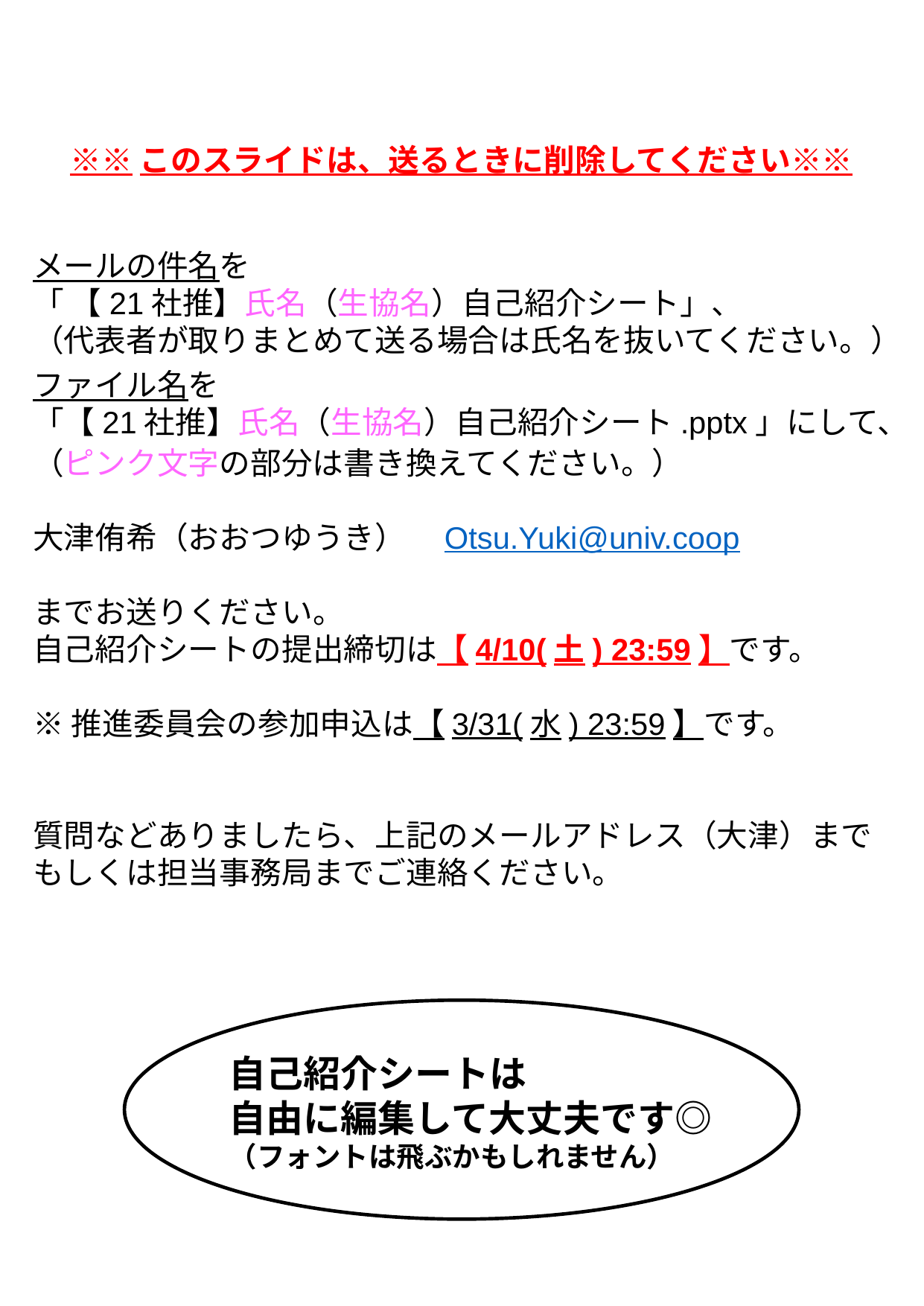

※※このスライドは、送るときに削除してください※※
メールの件名を
「 【21社推】氏名（生協名）自己紹介シート」、
（代表者が取りまとめて送る場合は氏名を抜いてください。）

ファイル名を
「【21社推】氏名（生協名）自己紹介シート.pptx」にして、

（ピンク文字の部分は書き換えてください。）

大津侑希（おおつゆうき）　Otsu.Yuki@univ.coop

までお送りください。
自己紹介シートの提出締切は【4/10(土) 23:59】です。

※推進委員会の参加申込は【3/31(水) 23:59】です。

質問などありましたら、上記のメールアドレス（大津）まで
もしくは担当事務局までご連絡ください。

自己紹介シートは
自由に編集して大丈夫です◎
（フォントは飛ぶかもしれません）